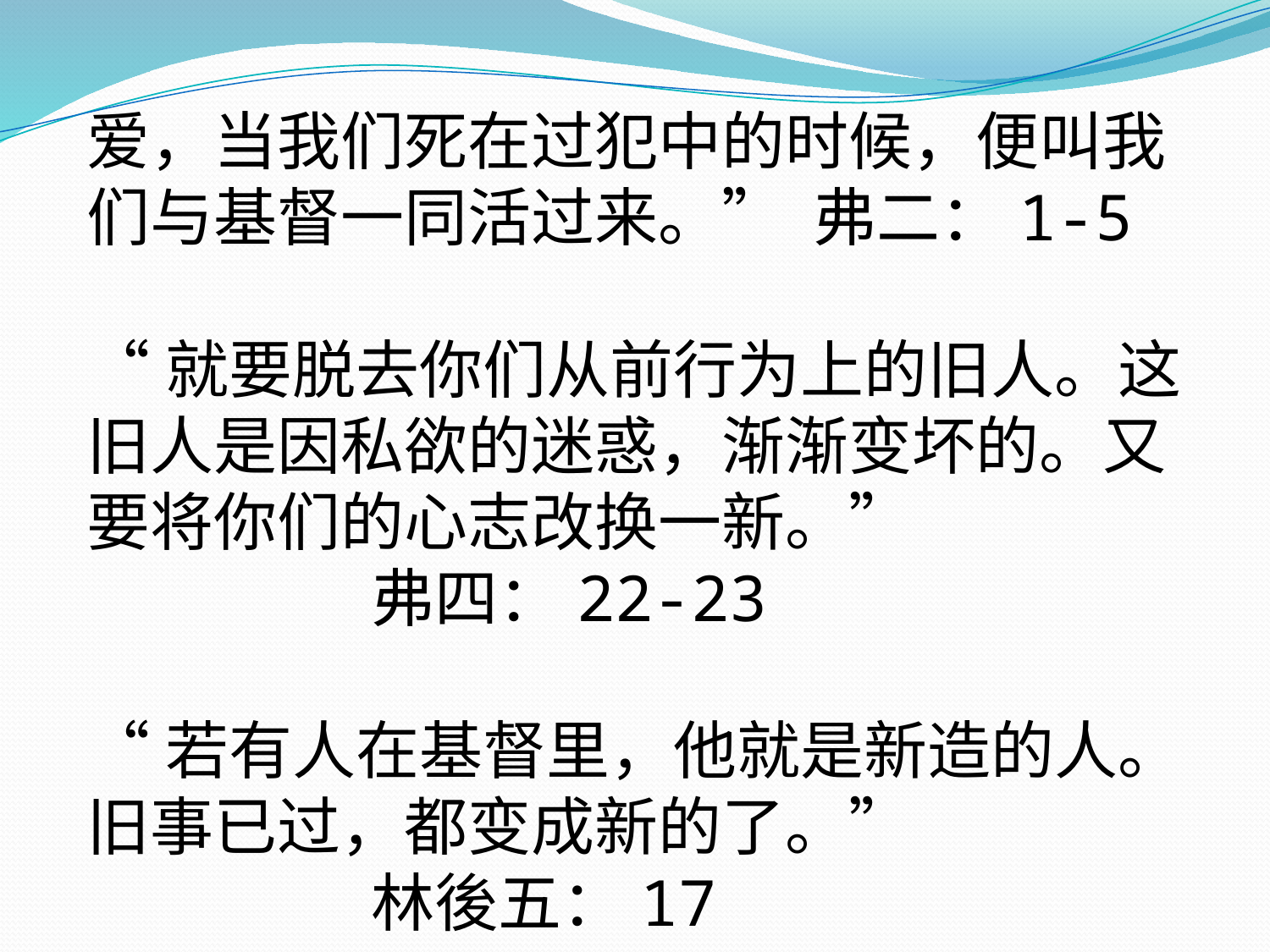

爱，当我们死在过犯中的时候，便叫我们与基督一同活过来。”  弗二：1-5

“就要脱去你们从前行为上的旧人。这旧人是因私欲的迷惑，渐渐变坏的。又要将你们的心志改换一新。”
                   弗四：22-23

“若有人在基督里，他就是新造的人。旧事已过，都变成新的了。”
                   林後五：17